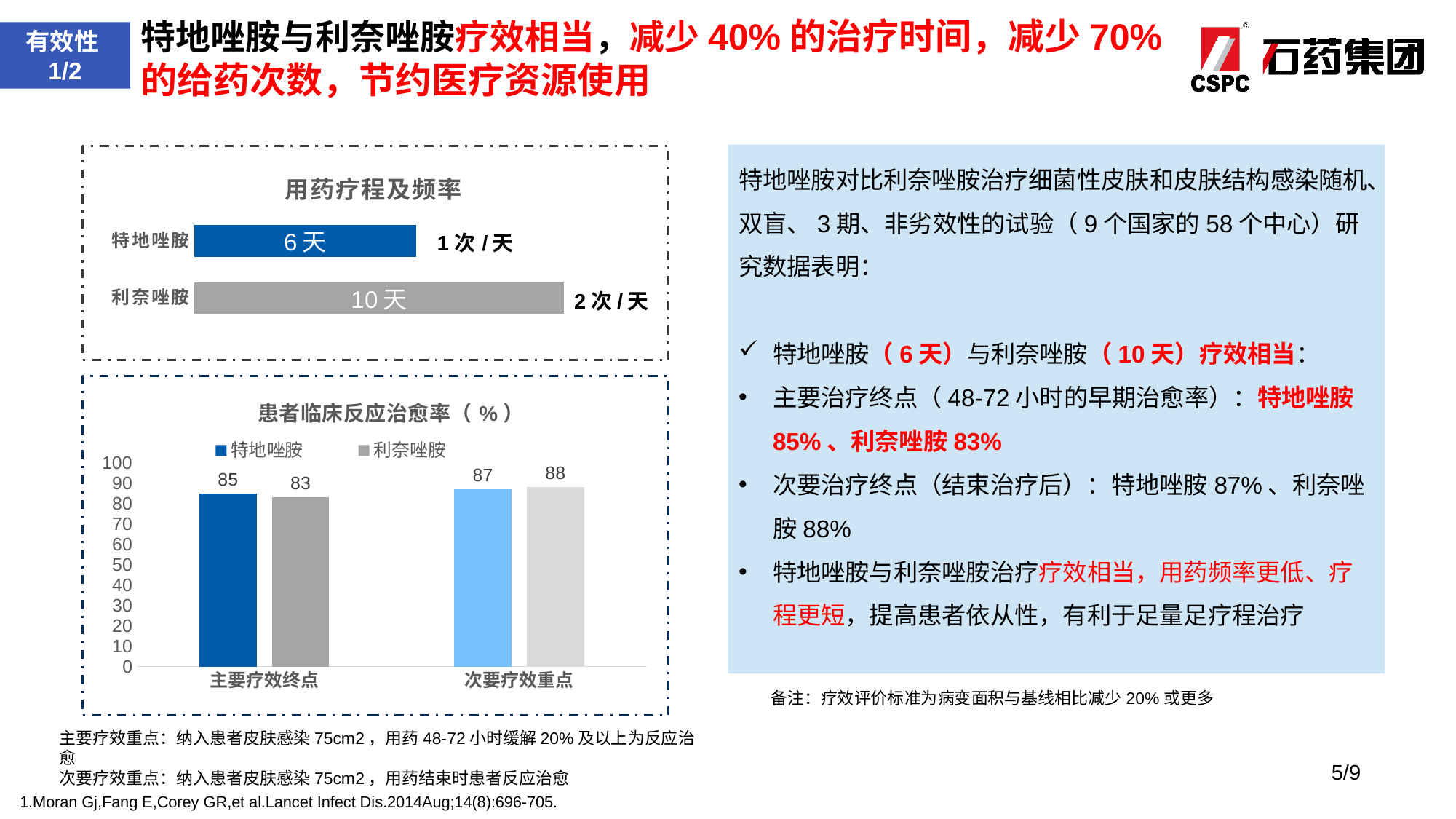

特地唑胺与利奈唑胺疗效相当，减少40%的治疗时间，减少70%的给药次数，节约医疗资源使用
有效性1/2

### Chart: 用药疗程及频率

| Category | 用药疗程 |
|---|---|
| 利奈唑胺 | 10.0 |
| 特地唑胺 | 6.0 |
特地唑胺对比利奈唑胺治疗细菌性皮肤和皮肤结构感染随机、双盲、3期、非劣效性的试验（9个国家的58个中心）研究数据表明：

特地唑胺（6天）与利奈唑胺（10天）疗效相当：
主要治疗终点（48-72小时的早期治愈率）：特地唑胺85%、利奈唑胺83%
次要治疗终点（结束治疗后）：特地唑胺87%、利奈唑胺88%
特地唑胺与利奈唑胺治疗疗效相当，用药频率更低、疗程更短，提高患者依从性，有利于足量足疗程治疗

### Chart: 患者临床反应治愈率（%）

| Category | 特地唑胺 | 利奈唑胺 |
|---|---|---|
| 主要疗效终点 | 85.0 | 83.0 |
| 次要疗效重点 | 87.0 | 88.0 |
备注：疗效评价标准为病变面积与基线相比减少20%或更多
主要疗效重点：纳入患者皮肤感染75cm2，用药48-72小时缓解20%及以上为反应治愈
次要疗效重点：纳入患者皮肤感染75cm2，用药结束时患者反应治愈
5/9
1.Moran Gj,Fang E,Corey GR,et al.Lancet Infect Dis.2014Aug;14(8):696-705.